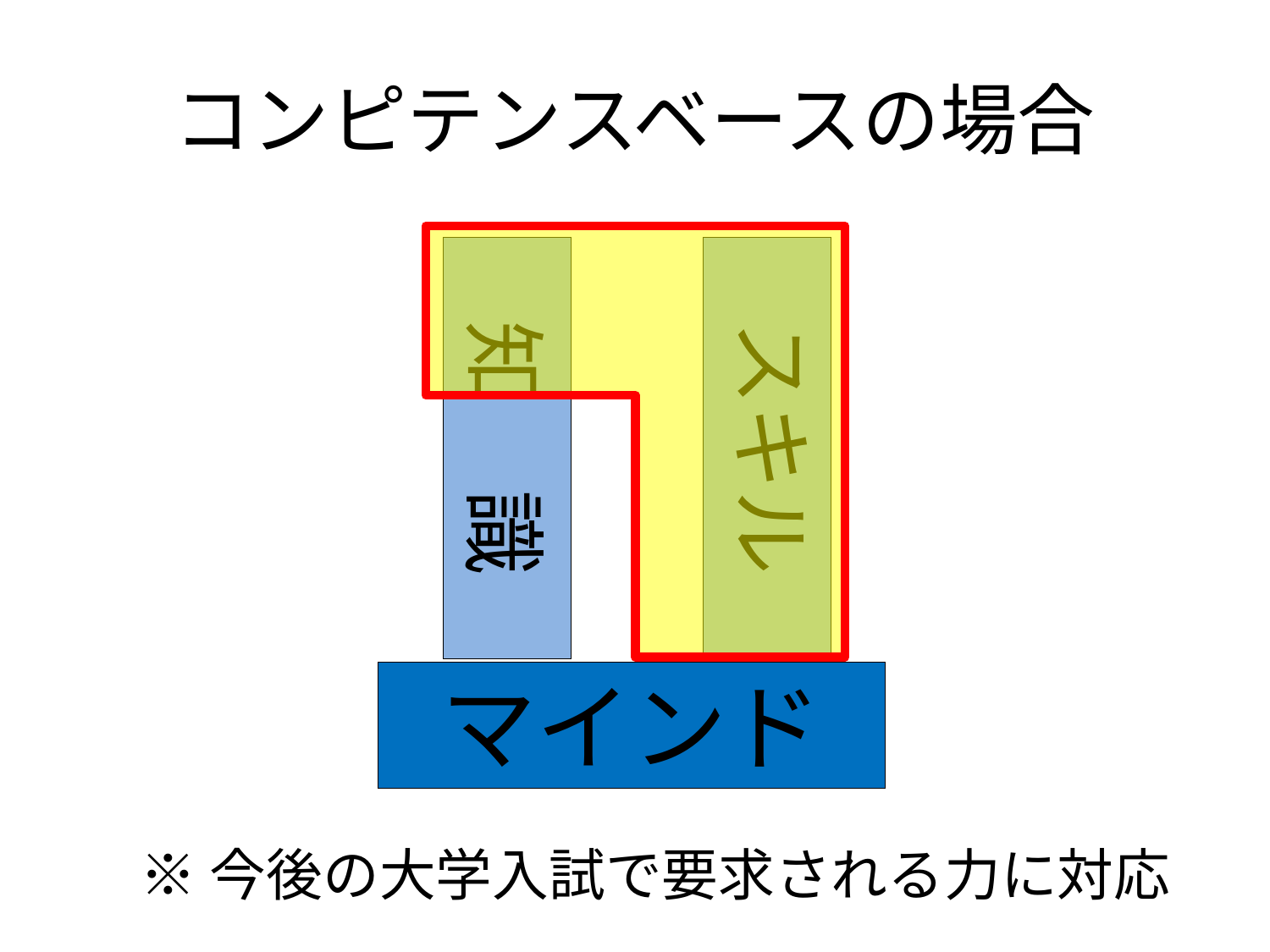

# コンピテンスベースの場合

知　識
スキル
マインド
※今後の大学入試で要求される力に対応